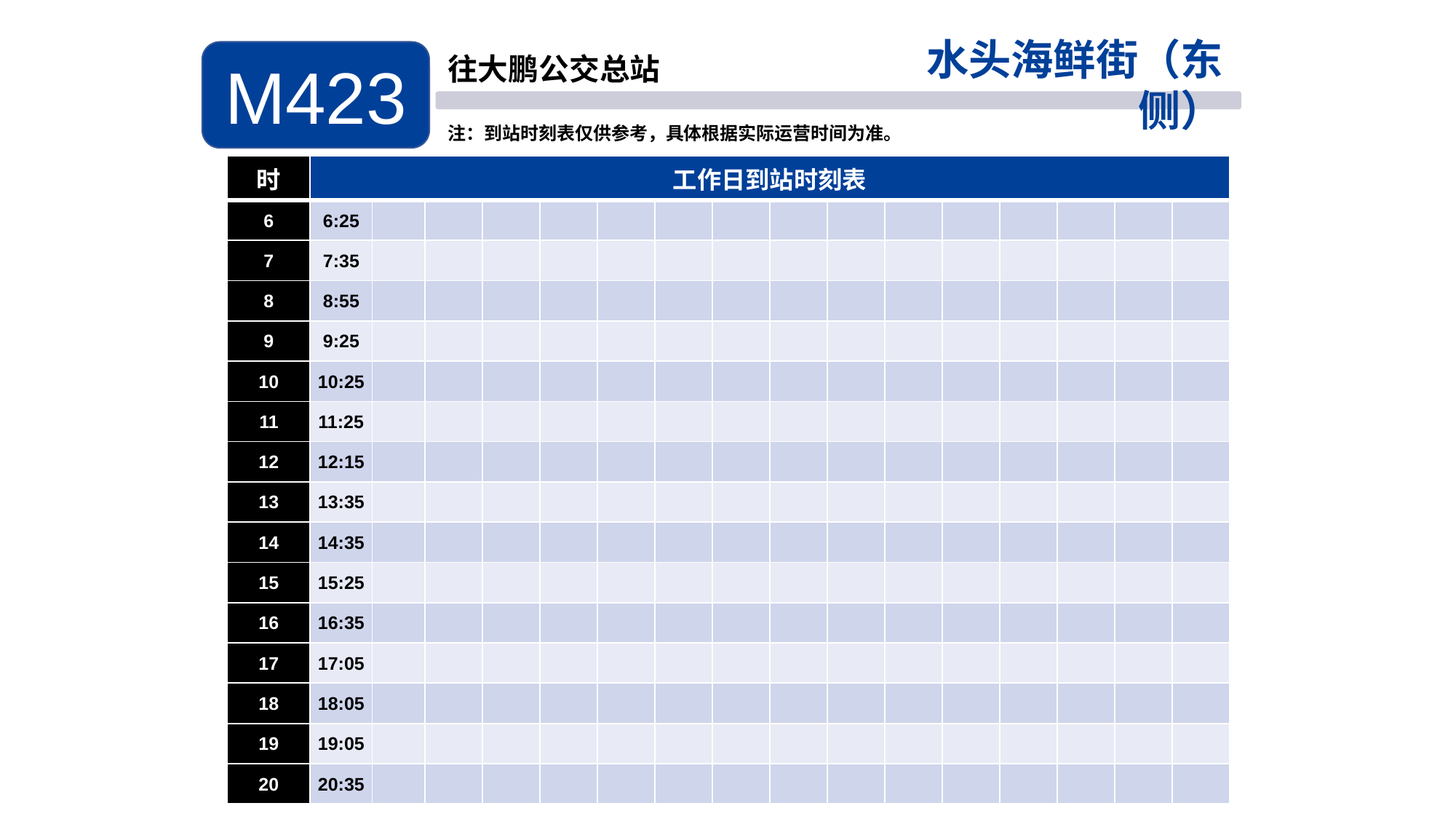

水头海鲜街（东侧）
M423
往大鹏公交总站

注：到站时刻表仅供参考，具体根据实际运营时间为准。
| 时 | 工作日到站时刻表 |  |  |  |  |  |  |  |  |  |  |  |  |  |  |  |
| --- | --- | --- | --- | --- | --- | --- | --- | --- | --- | --- | --- | --- | --- | --- | --- | --- |
| 6 | 6:25 |  |  |  |  |  |  |  |  |  |  |  |  |  |  |  |
| 7 | 7:35 |  |  |  |  |  |  |  |  |  |  |  |  |  |  |  |
| 8 | 8:55 |  |  |  |  |  |  |  |  |  |  |  |  |  |  |  |
| 9 | 9:25 |  |  |  |  |  |  |  |  |  |  |  |  |  |  |  |
| 10 | 10:25 |  |  |  |  |  |  |  |  |  |  |  |  |  |  |  |
| 11 | 11:25 |  |  |  |  |  |  |  |  |  |  |  |  |  |  |  |
| 12 | 12:15 |  |  |  |  |  |  |  |  |  |  |  |  |  |  |  |
| 13 | 13:35 |  |  |  |  |  |  |  |  |  |  |  |  |  |  |  |
| 14 | 14:35 |  |  |  |  |  |  |  |  |  |  |  |  |  |  |  |
| 15 | 15:25 |  |  |  |  |  |  |  |  |  |  |  |  |  |  |  |
| 16 | 16:35 |  |  |  |  |  |  |  |  |  |  |  |  |  |  |  |
| 17 | 17:05 |  |  |  |  |  |  |  |  |  |  |  |  |  |  |  |
| 18 | 18:05 |  |  |  |  |  |  |  |  |  |  |  |  |  |  |  |
| 19 | 19:05 |  |  |  |  |  |  |  |  |  |  |  |  |  |  |  |
| 20 | 20:35 |  |  |  |  |  |  |  |  |  |  |  |  |  |  |  |